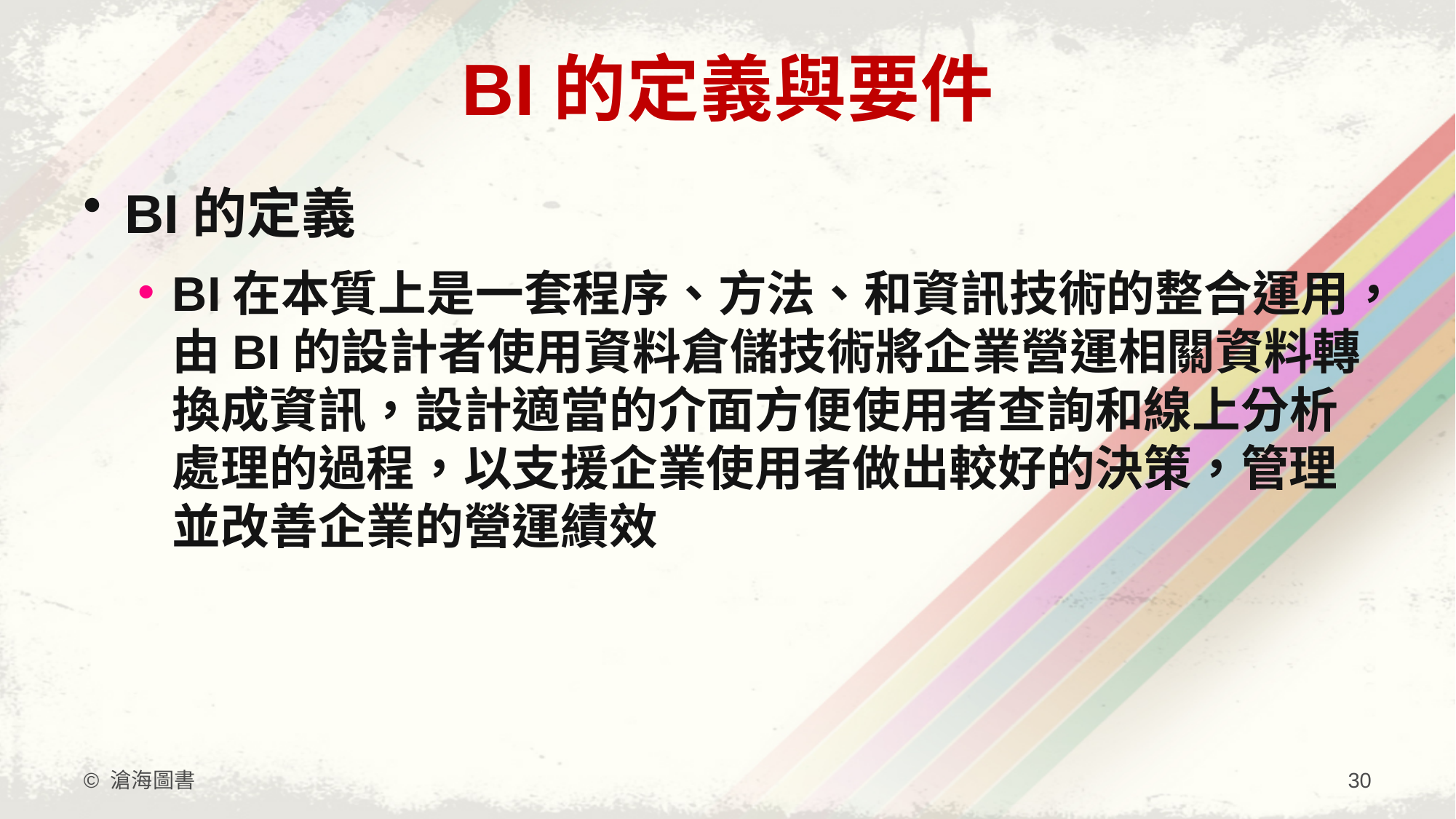

# BI的定義與要件
BI的定義
BI在本質上是一套程序、方法、和資訊技術的整合運用，由BI的設計者使用資料倉儲技術將企業營運相關資料轉換成資訊，設計適當的介面方便使用者查詢和線上分析處理的過程，以支援企業使用者做出較好的決策，管理並改善企業的營運績效
© 滄海圖書
30